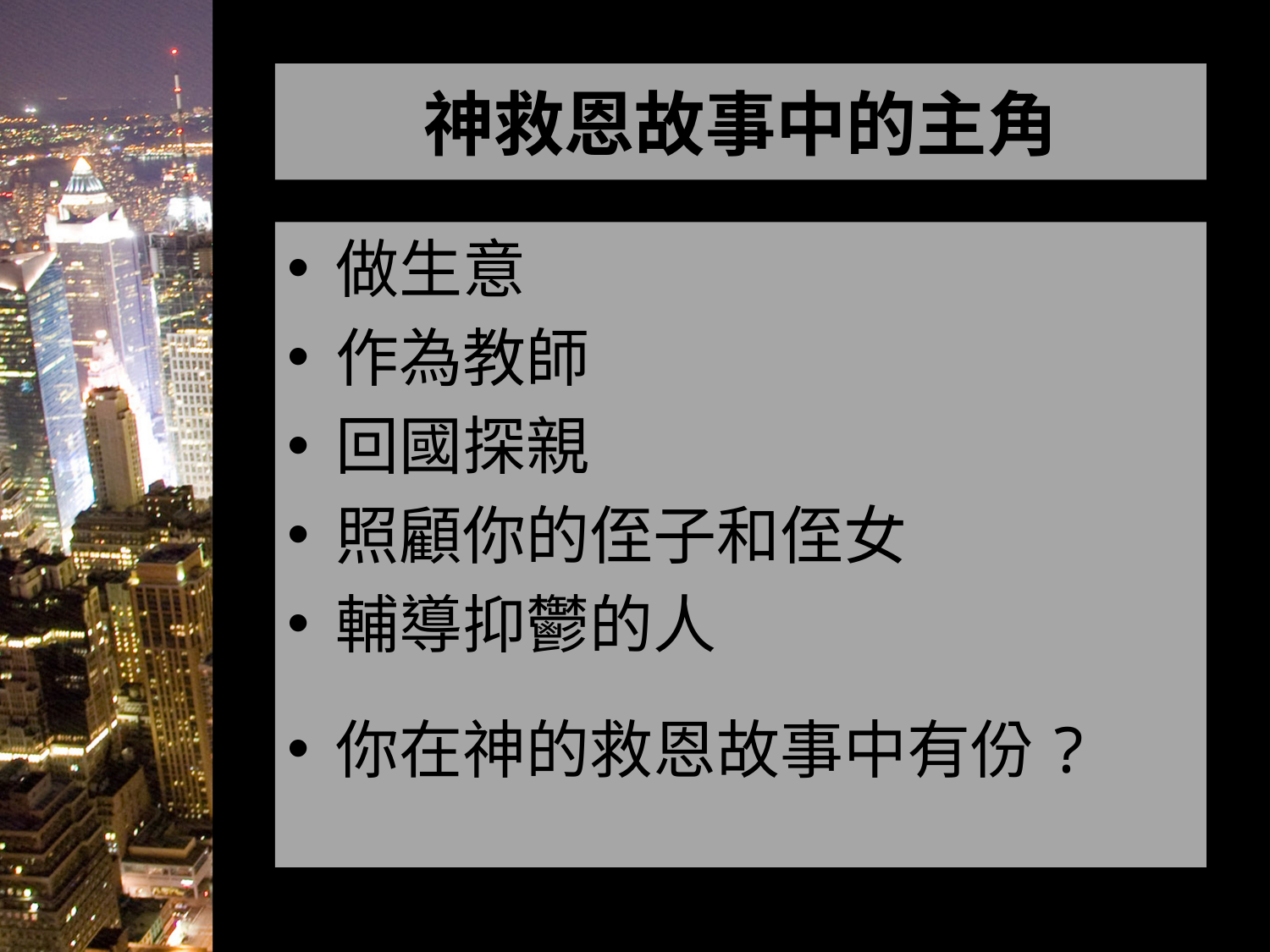

# 神救恩故事​中的主角
做生意
作為教師
回國探親
照顧你的侄子和侄女
輔導抑鬱的人

你在​神的救恩故事​中有份?